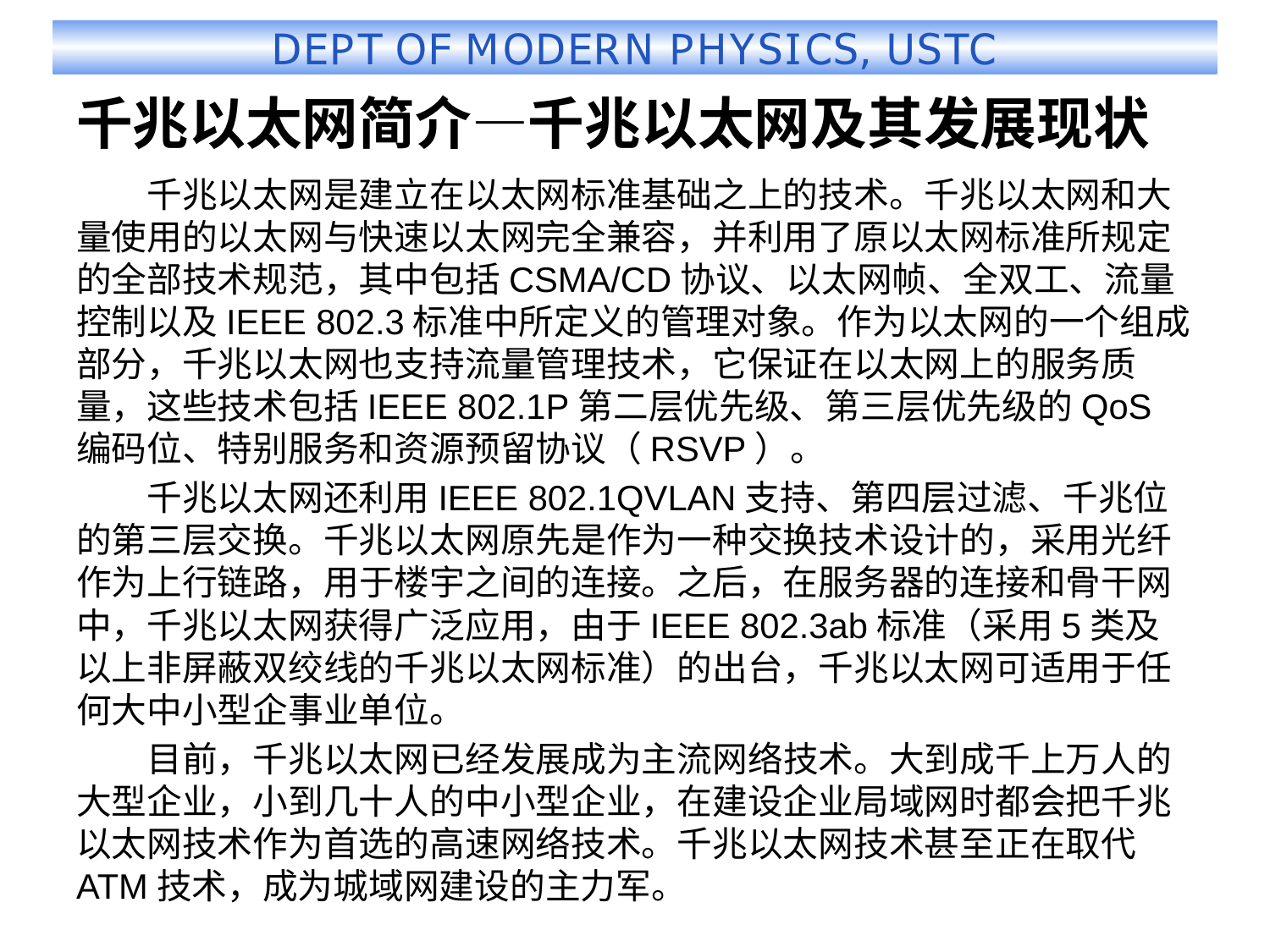

# 千兆以太网简介—千兆以太网及其发展现状
　　千兆以太网是建立在以太网标准基础之上的技术。千兆以太网和大量使用的以太网与快速以太网完全兼容，并利用了原以太网标准所规定的全部技术规范，其中包括CSMA/CD协议、以太网帧、全双工、流量控制以及IEEE 802.3标准中所定义的管理对象。作为以太网的一个组成部分，千兆以太网也支持流量管理技术，它保证在以太网上的服务质量，这些技术包括IEEE 802.1P第二层优先级、第三层优先级的QoS编码位、特别服务和资源预留协议（RSVP）。
　　千兆以太网还利用IEEE 802.1QVLAN支持、第四层过滤、千兆位的第三层交换。千兆以太网原先是作为一种交换技术设计的，采用光纤作为上行链路，用于楼宇之间的连接。之后，在服务器的连接和骨干网中，千兆以太网获得广泛应用，由于IEEE 802.3ab标准（采用5类及以上非屏蔽双绞线的千兆以太网标准）的出台，千兆以太网可适用于任何大中小型企事业单位。
　　目前，千兆以太网已经发展成为主流网络技术。大到成千上万人的大型企业，小到几十人的中小型企业，在建设企业局域网时都会把千兆以太网技术作为首选的高速网络技术。千兆以太网技术甚至正在取代ATM技术，成为城域网建设的主力军。